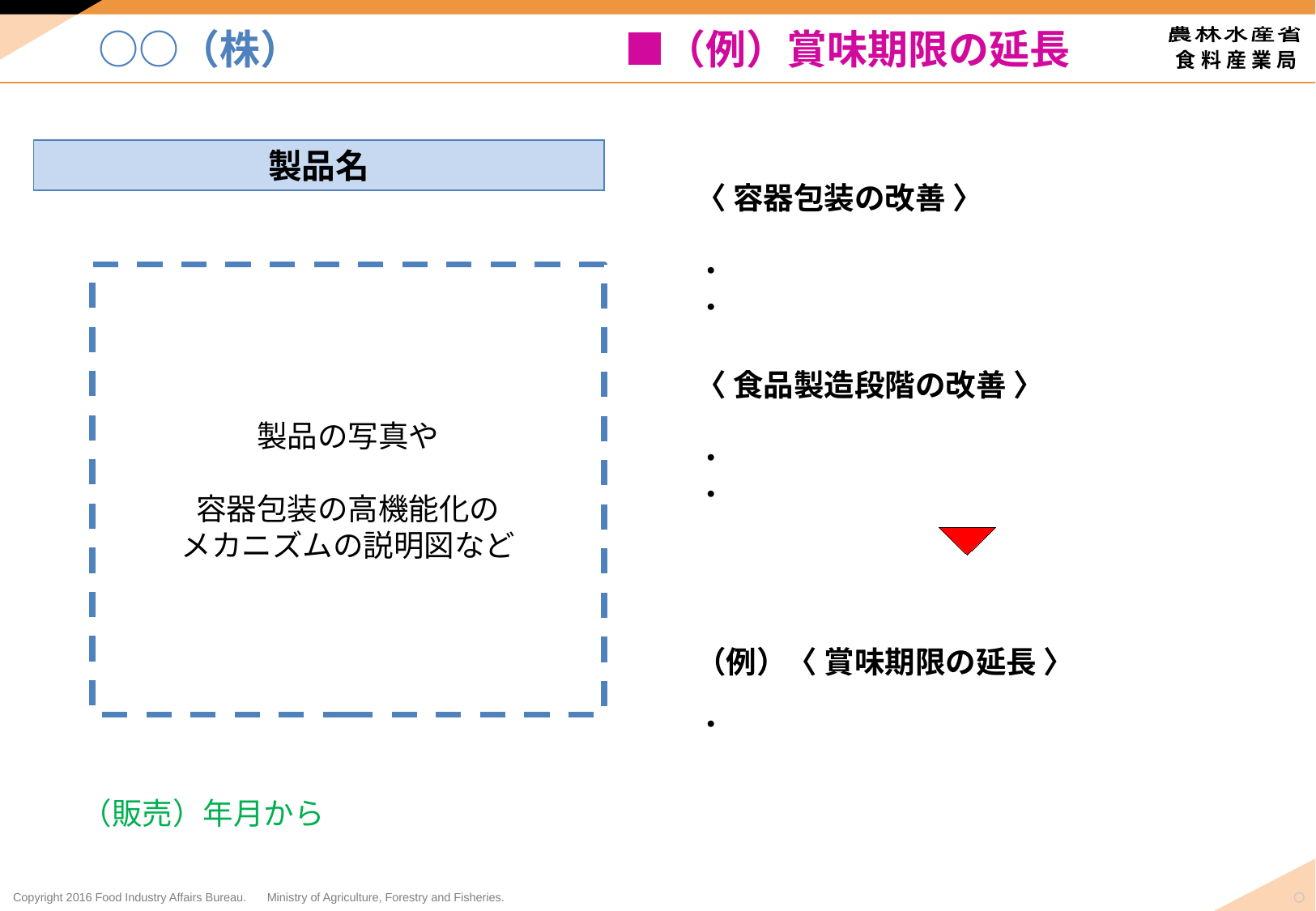

○○（株）　　　　　　　　■（例）賞味期限の延長
製品名
〈 容器包装の改善 〉

・
・
製品の写真や

容器包装の高機能化の
メカニズムの説明図など
〈 食品製造段階の改善 〉

・
・

（例）〈 賞味期限の延長 〉

・
（販売）年月から
○